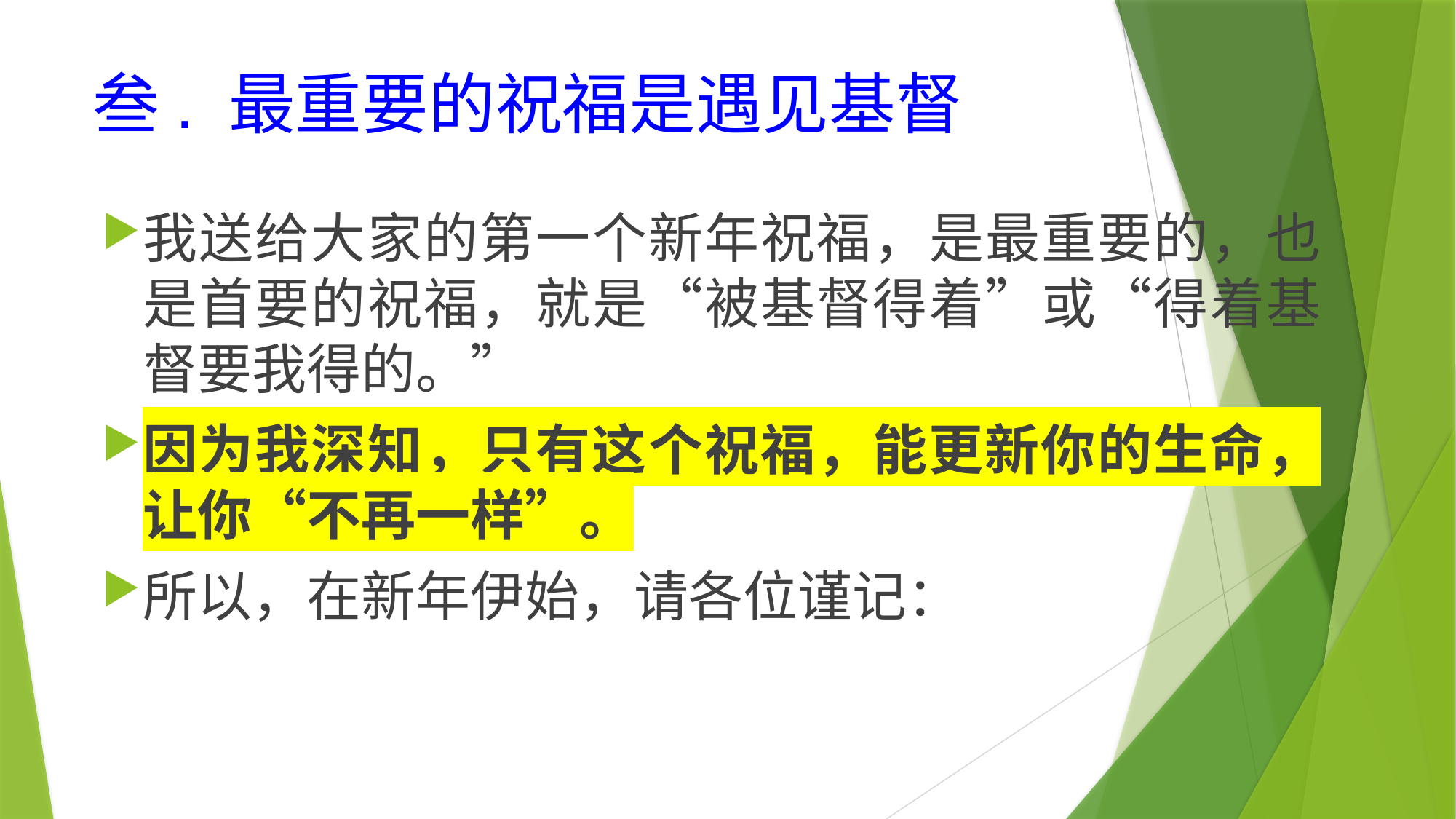

# 叁. 最重要的祝福是遇见基督
我送给大家的第一个新年祝福，是最重要的，也是首要的祝福，就是“被基督得着”或“得着基督要我得的。”
因为我深知，只有这个祝福，能更新你的生命，让你“不再一样”。
所以，在新年伊始，请各位谨记：